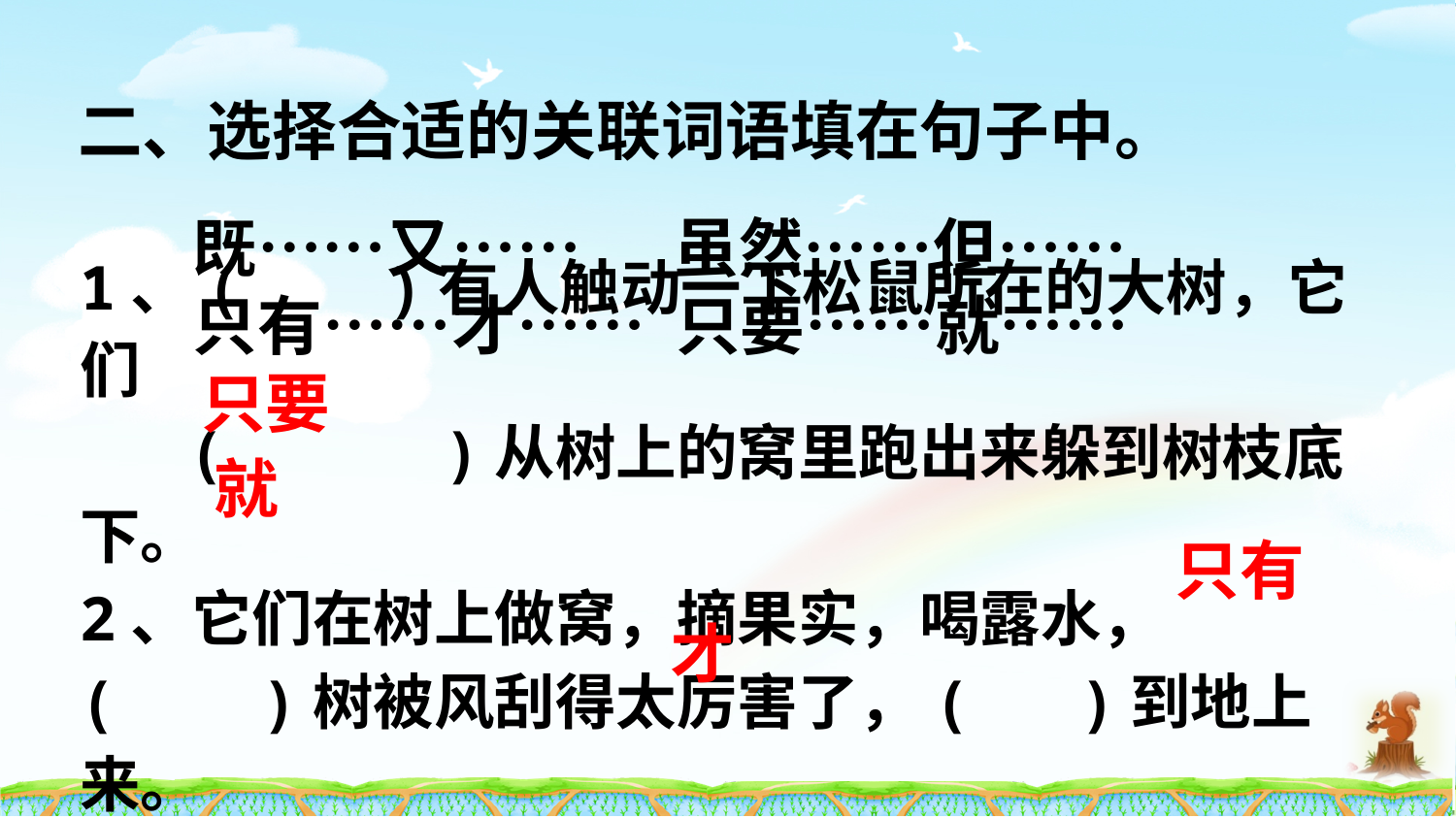

二、选择合适的关联词语填在句子中。
既……又……	   虽然……但……
只有……才……  只要……就……
1、(    )有人触动一下松鼠所在的大树，它们
   (	  )从树上的窝里跑出来躲到树枝底下。
2、它们在树上做窝，摘果实，喝露水，(    )树被风刮得太厉害了，(   )到地上来。
只要
就
只有
才